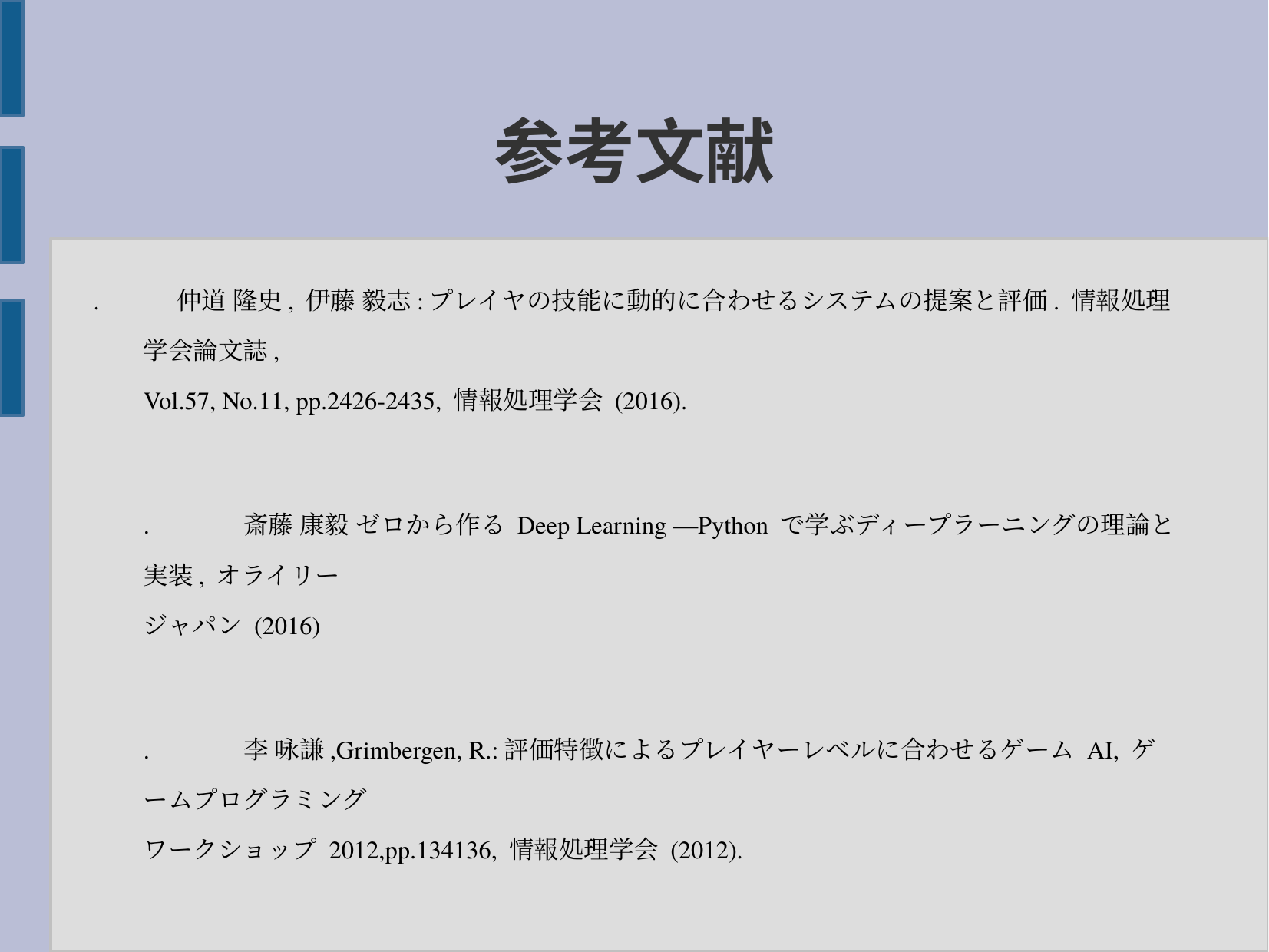

参考文献
.	　 仲道 隆史, 伊藤 毅志:プレイヤの技能に動的に合わせるシステムの提案と評価. 情報処理学会論文誌,
Vol.57, No.11, pp.2426-2435, 情報処理学会 (2016).
	.	斎藤 康毅 ゼロから作る Deep Learning ―Python で学ぶディープラーニングの理論と実装, オライリー
ジャパン (2016)
	.	李 咏謙,Grimbergen, R.:評価特徴によるプレイヤーレベルに合わせるゲーム AI, ゲームプログラミング
ワークショップ 2012,pp.134136, 情報処理学会 (2012).